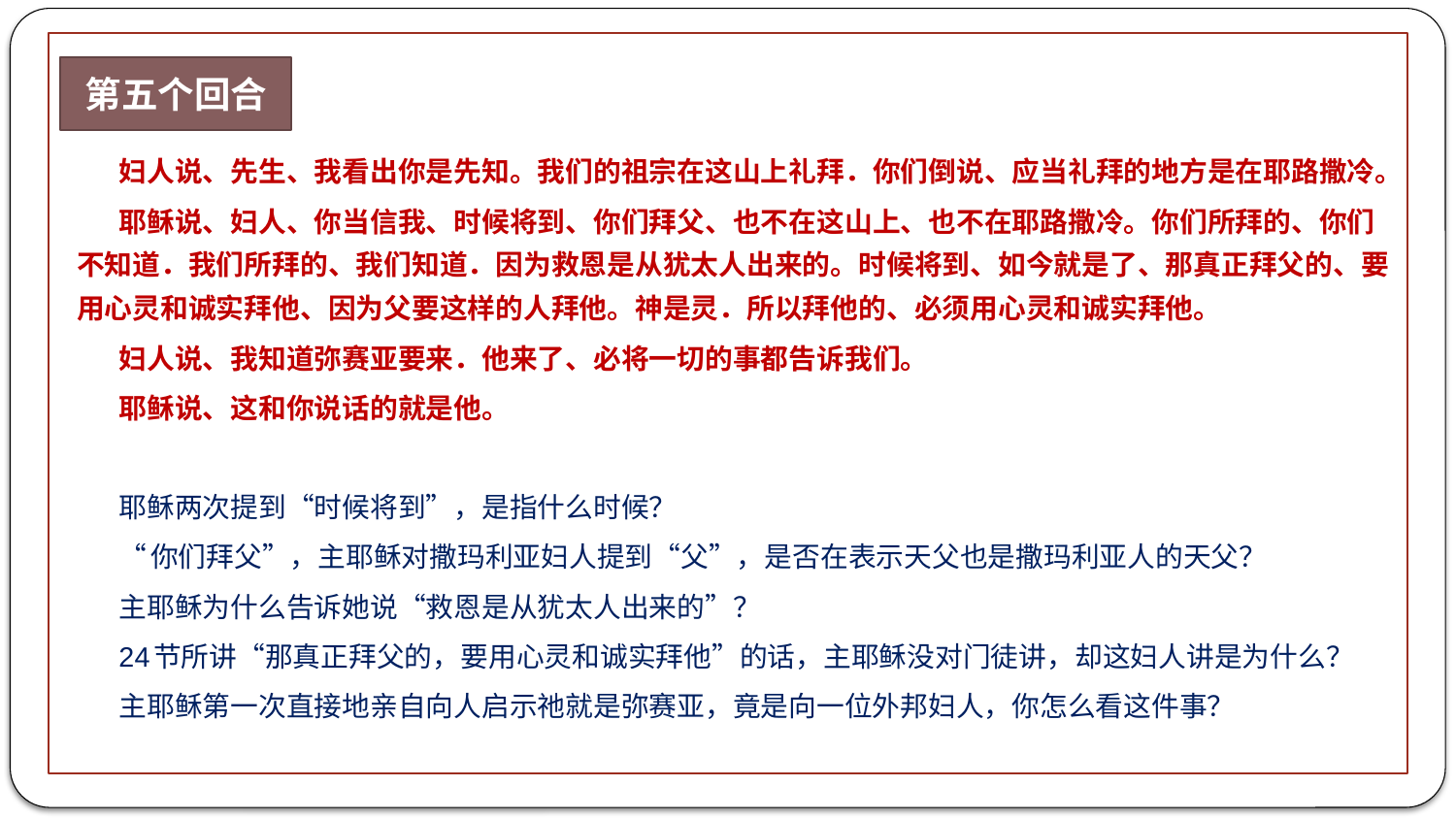

约4：19-26

妇人说、先生、我看出你是先知。我们的祖宗在这山上礼拜．你们倒说、应当礼拜的地方是在耶路撒冷。
耶稣说、妇人、你当信我、时候将到、你们拜父、也不在这山上、也不在耶路撒冷。你们所拜的、你们不知道．我们所拜的、我们知道．因为救恩是从犹太人出来的。时候将到、如今就是了、那真正拜父的、要用心灵和诚实拜他、因为父要这样的人拜他。神是灵．所以拜他的、必须用心灵和诚实拜他。
妇人说、我知道弥赛亚要来．他来了、必将一切的事都告诉我们。
耶稣说、这和你说话的就是他。

耶稣两次提到“时候将到”，是指什么时候？
“你们拜父”，主耶稣对撒玛利亚妇人提到“父”，是否在表示天父也是撒玛利亚人的天父？
主耶稣为什么告诉她说“救恩是从犹太人出来的”？
24节所讲“那真正拜父的，要用心灵和诚实拜他”的话，主耶稣没对门徒讲，却这妇人讲是为什么？
主耶稣第一次直接地亲自向人启示祂就是弥赛亚，竟是向一位外邦妇人，你怎么看这件事？

第五个回合